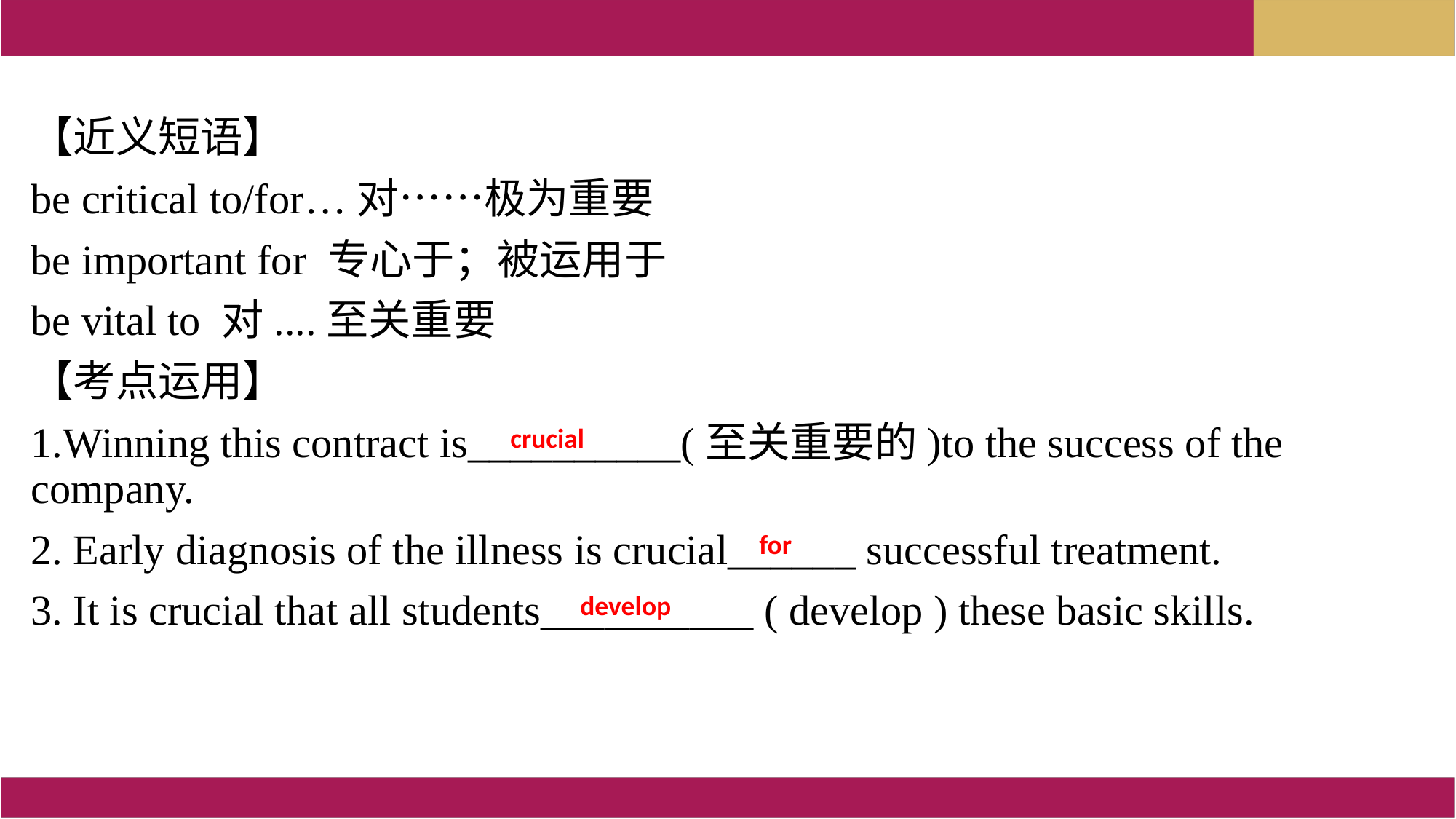

【近义短语】
be critical to/for…对……极为重要
be important for 专心于；被运用于
be vital to 对....至关重要
【考点运用】
1.Winning this contract is__________(至关重要的)to the success of the company.
2. Early diagnosis of the illness is crucial______ successful treatment.
3. It is crucial that all students__________ ( develop ) these basic skills.
crucial
  for
 develop